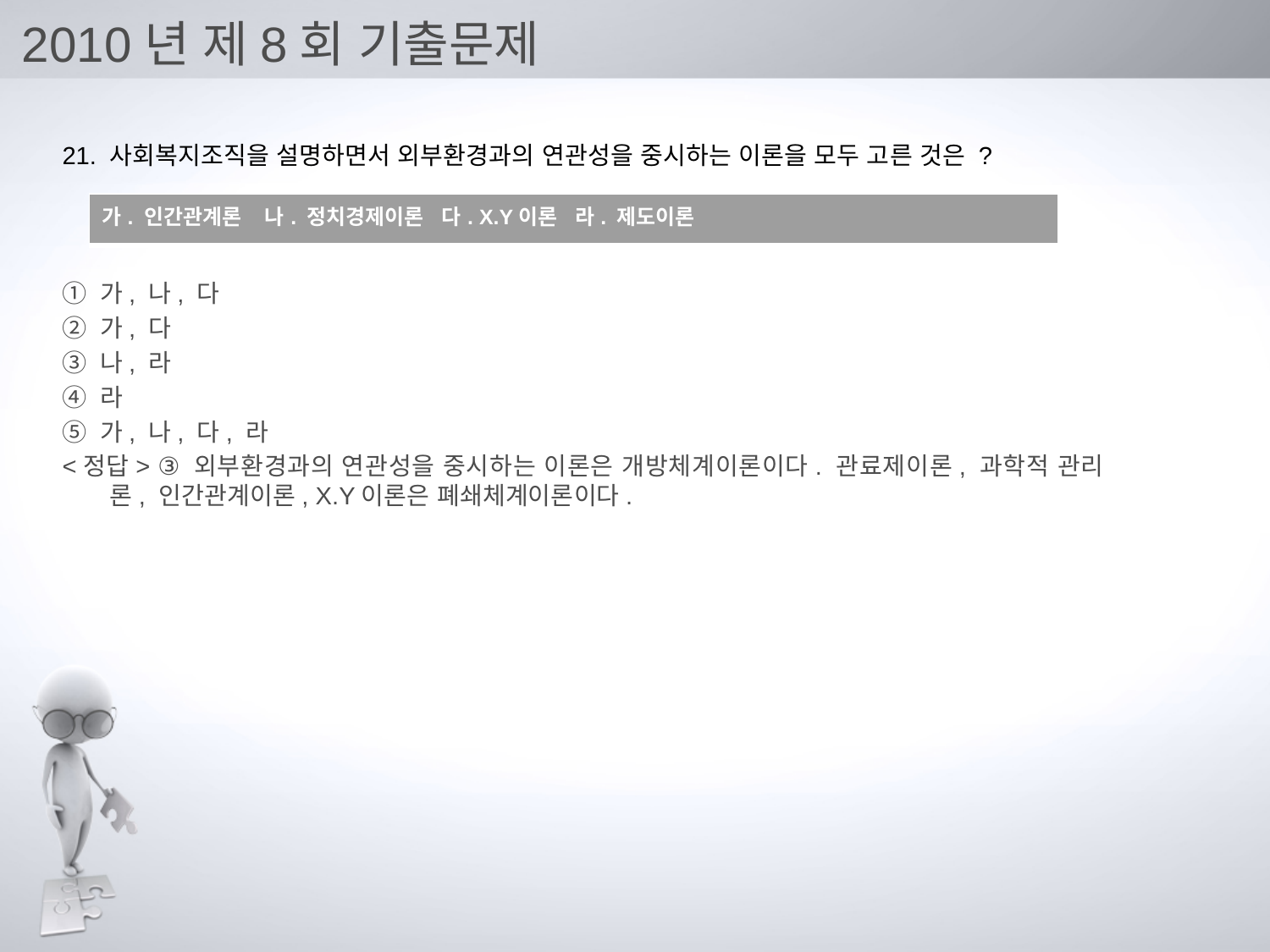

# 2010년 제8회 기출문제

21. 사회복지조직을 설명하면서 외부환경과의 연관성을 중시하는 이론을 모두 고른 것은 ?

① 가, 나, 다
② 가, 다
③ 나, 라
④ 라
⑤ 가, 나, 다, 라
<정답> ③ 외부환경과의 연관성을 중시하는 이론은 개방체계이론이다. 관료제이론, 과학적 관리론, 인간관계이론, X.Y이론은 폐쇄체계이론이다.

| 가. 인간관계론 나. 정치경제이론 다. X.Y이론 라. 제도이론 |
| --- |